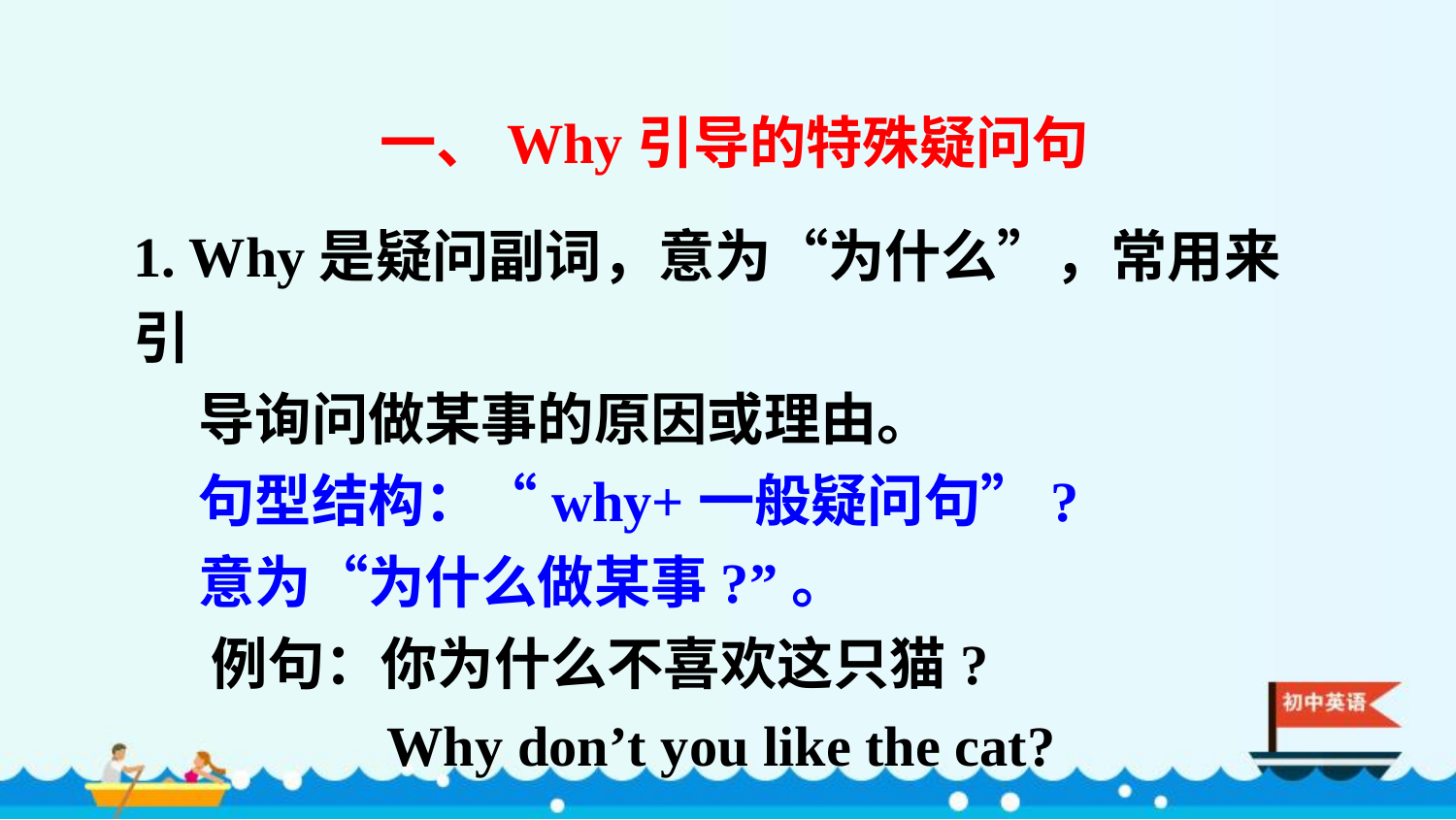

一、Why引导的特殊疑问句
1. Why是疑问副词，意为“为什么”，常用来引
    导询问做某事的原因或理由。
    句型结构：“why+一般疑问句”?
    意为“为什么做某事?”。
     例句：你为什么不喜欢这只猫?
                  Why don’t you like the cat?